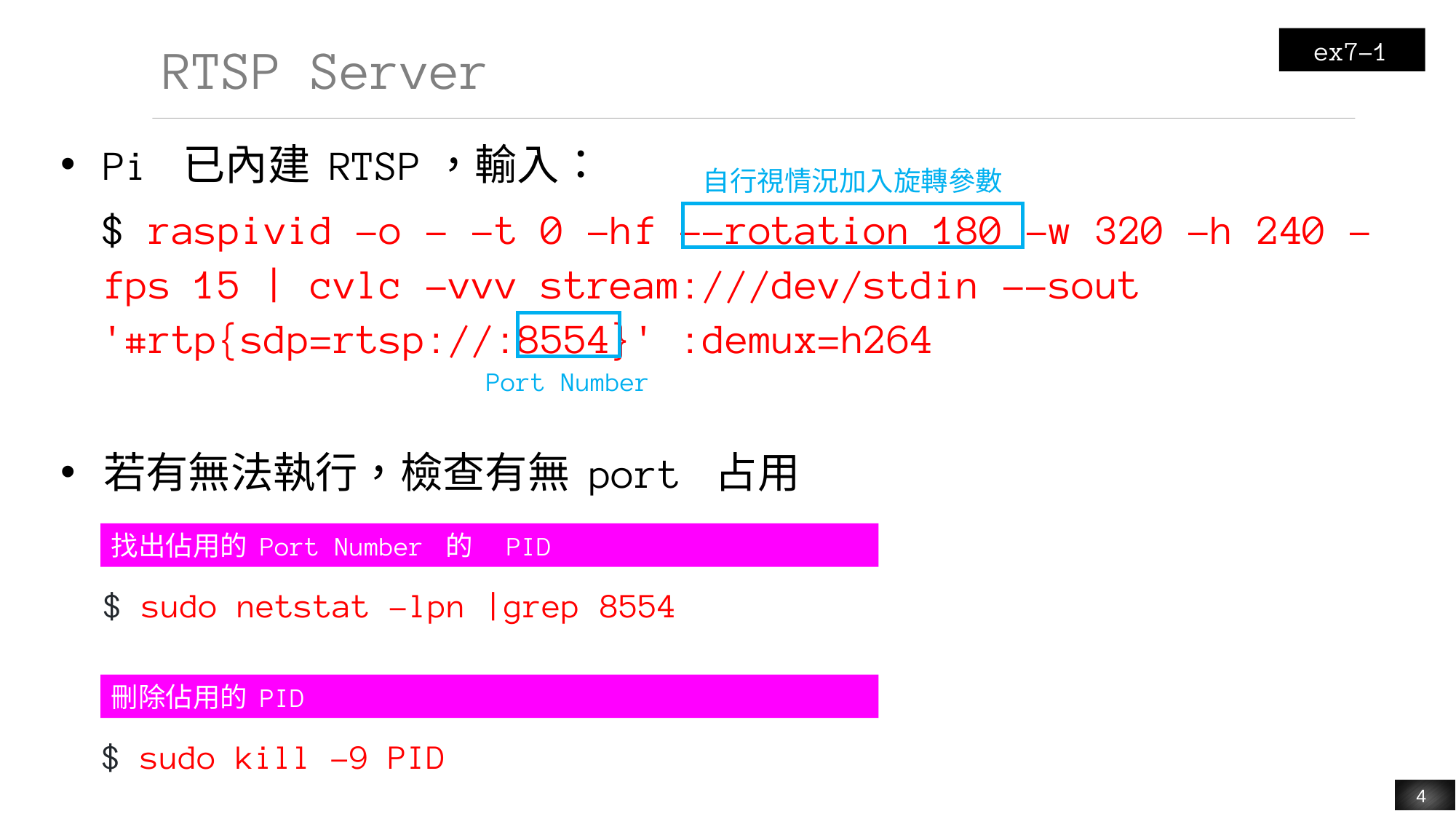

ex7-1
# RTSP Server
Pi 已內建 RTSP，輸入：
$ raspivid -o - -t 0 -hf --rotation 180 -w 320 -h 240 -fps 15 | cvlc -vvv stream:///dev/stdin --sout '#rtp{sdp=rtsp://:8554}' :demux=h264

自行視情況加入旋轉參數

Port Number
若有無法執行，檢查有無 port 占用
找出佔用的 Port Number 的　PID
$ sudo netstat -lpn |grep 8554
刪除佔用的 PID
$ sudo kill -9 PID